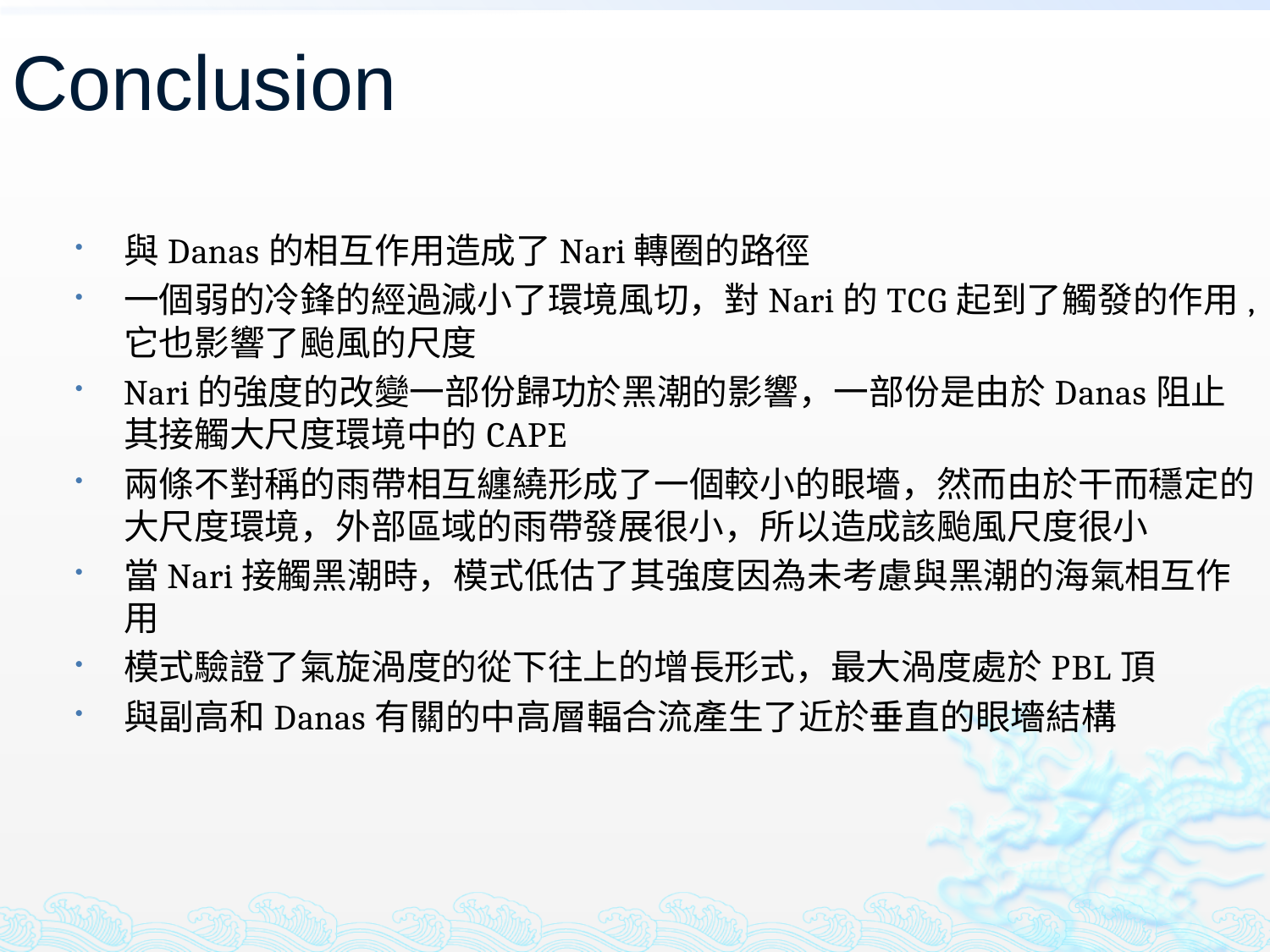

# Conclusion
與Danas的相互作用造成了Nari轉圈的路徑
一個弱的冷鋒的經過減小了環境風切，對Nari的TCG起到了觸發的作用,它也影響了颱風的尺度
Nari的強度的改變一部份歸功於黑潮的影響，一部份是由於Danas阻止其接觸大尺度環境中的CAPE
兩條不對稱的雨帶相互纏繞形成了一個較小的眼墻，然而由於干而穩定的大尺度環境，外部區域的雨帶發展很小，所以造成該颱風尺度很小
當Nari接觸黑潮時，模式低估了其強度因為未考慮與黑潮的海氣相互作用
模式驗證了氣旋渦度的從下往上的增長形式，最大渦度處於PBL頂
與副高和Danas有關的中高層輻合流產生了近於垂直的眼墻結構